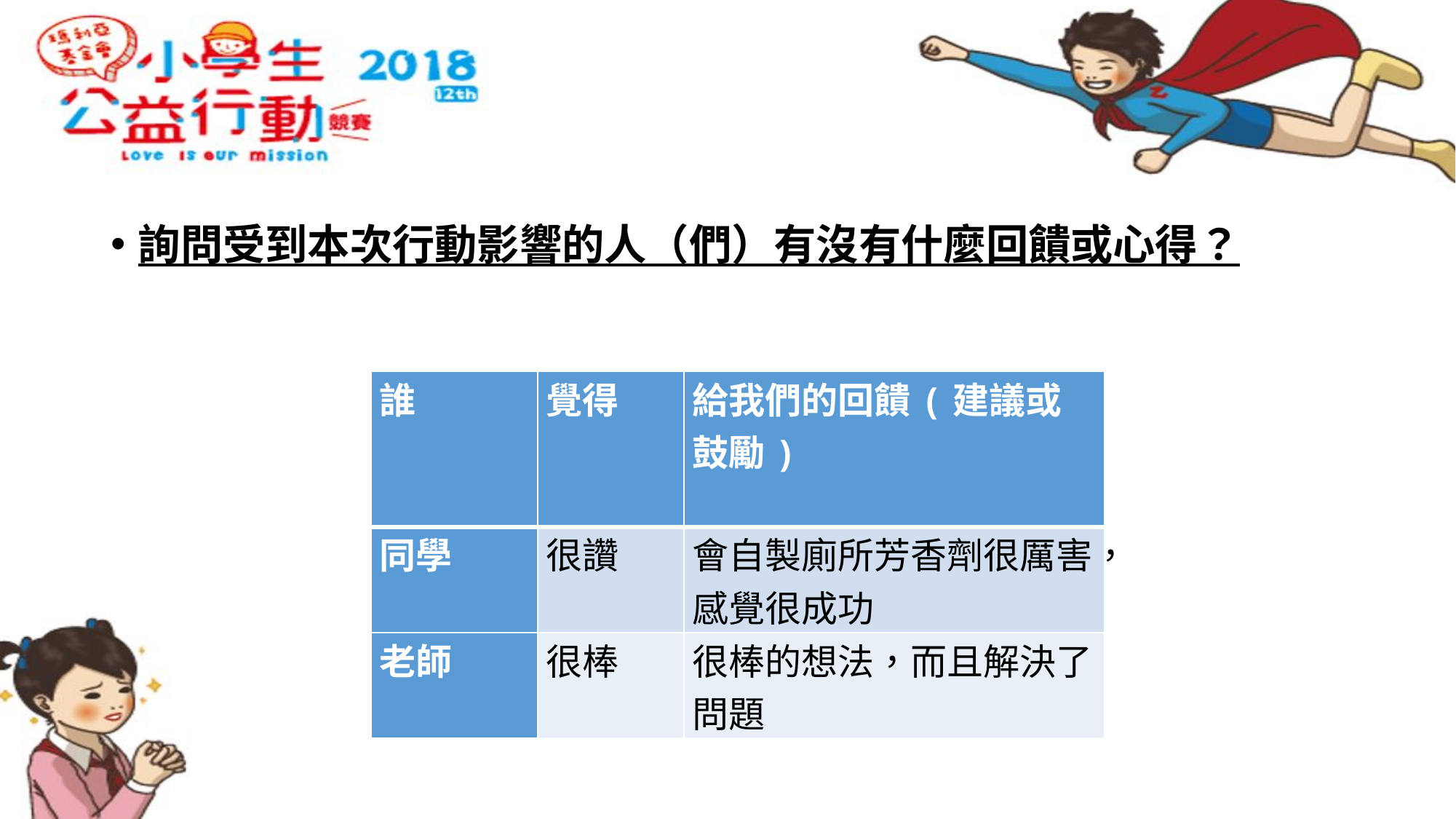

#
詢問受到本次行動影響的人（們）有沒有什麼回饋或心得？

| 誰 | 覺得 | 給我們的回饋(建議或鼓勵) |
| --- | --- | --- |
| 同學 | 很讚 | 會自製廁所芳香劑很厲害，感覺很成功 |
| 老師 | 很棒 | 很棒的想法，而且解決了問題 |